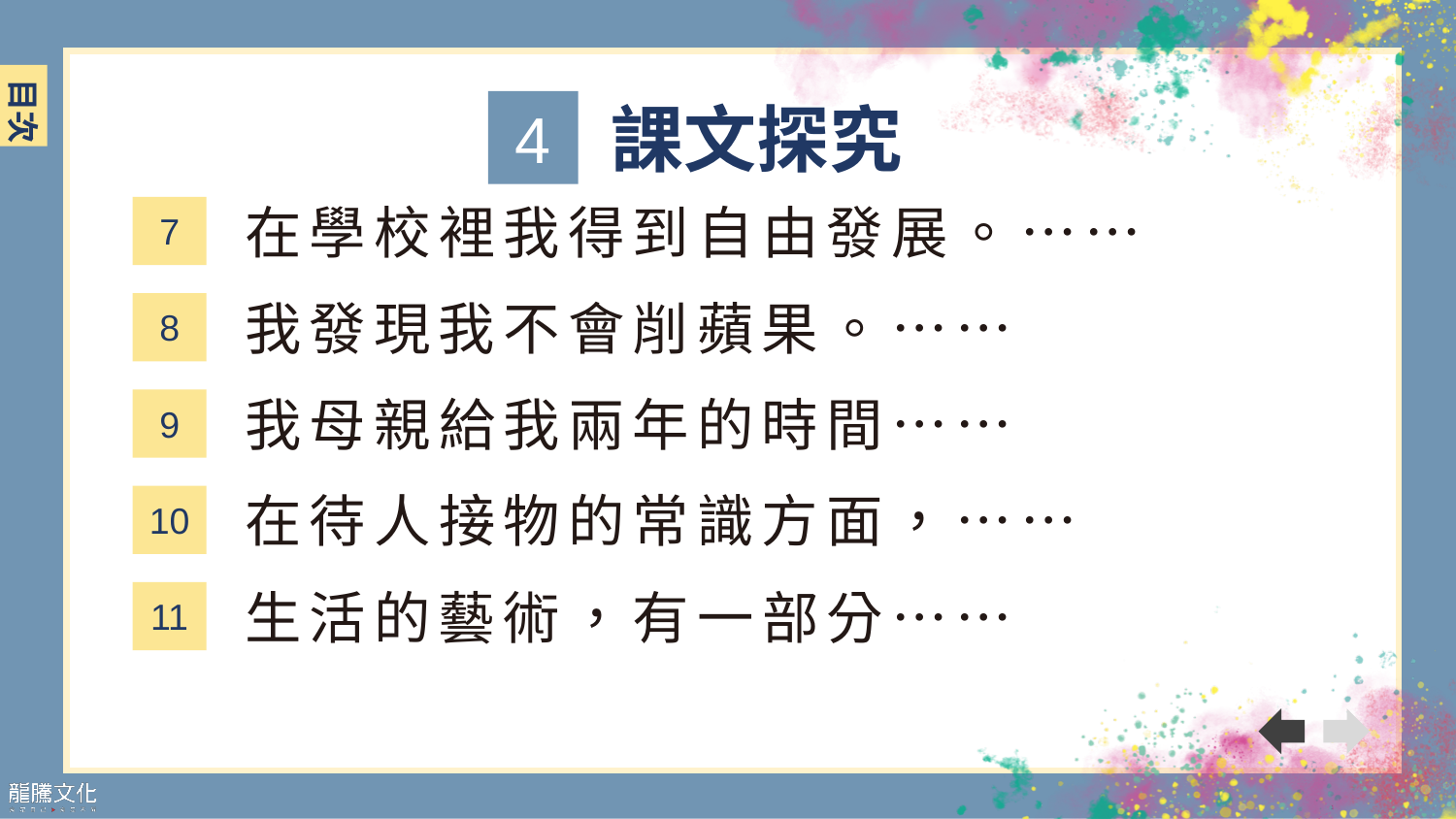

課文探究
4
在學校裡我得到自由發展。……

7
我發現我不會削蘋果。……

8
我母親給我兩年的時間……

9
在待人接物的常識方面，……

10
生活的藝術，有一部分……

11